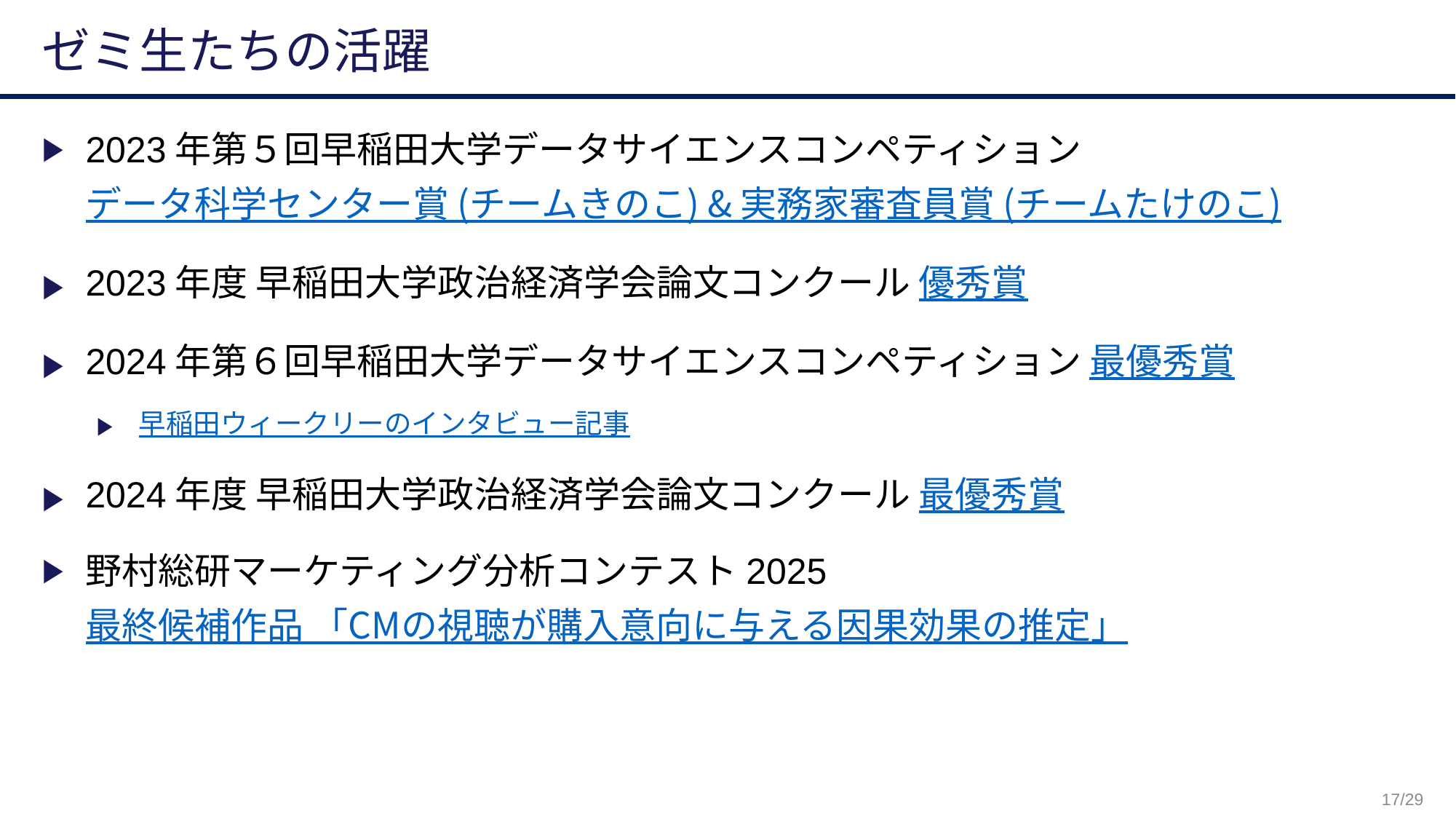

# ゼミ生たちの活躍
2023年第５回早稲田大学データサイエンスコンペティション データ科学センター賞 (チームきのこ) & 実務家審査員賞 (チームたけのこ)
2023年度 早稲田大学政治経済学会論文コンクール 優秀賞
2024年第６回早稲田大学データサイエンスコンペティション 最優秀賞
早稲田ウィークリーのインタビュー記事
2024年度 早稲田大学政治経済学会論文コンクール 最優秀賞
野村総研マーケティング分析コンテスト2025 最終候補作品 「CMの視聴が購入意向に与える因果効果の推定」
17/29